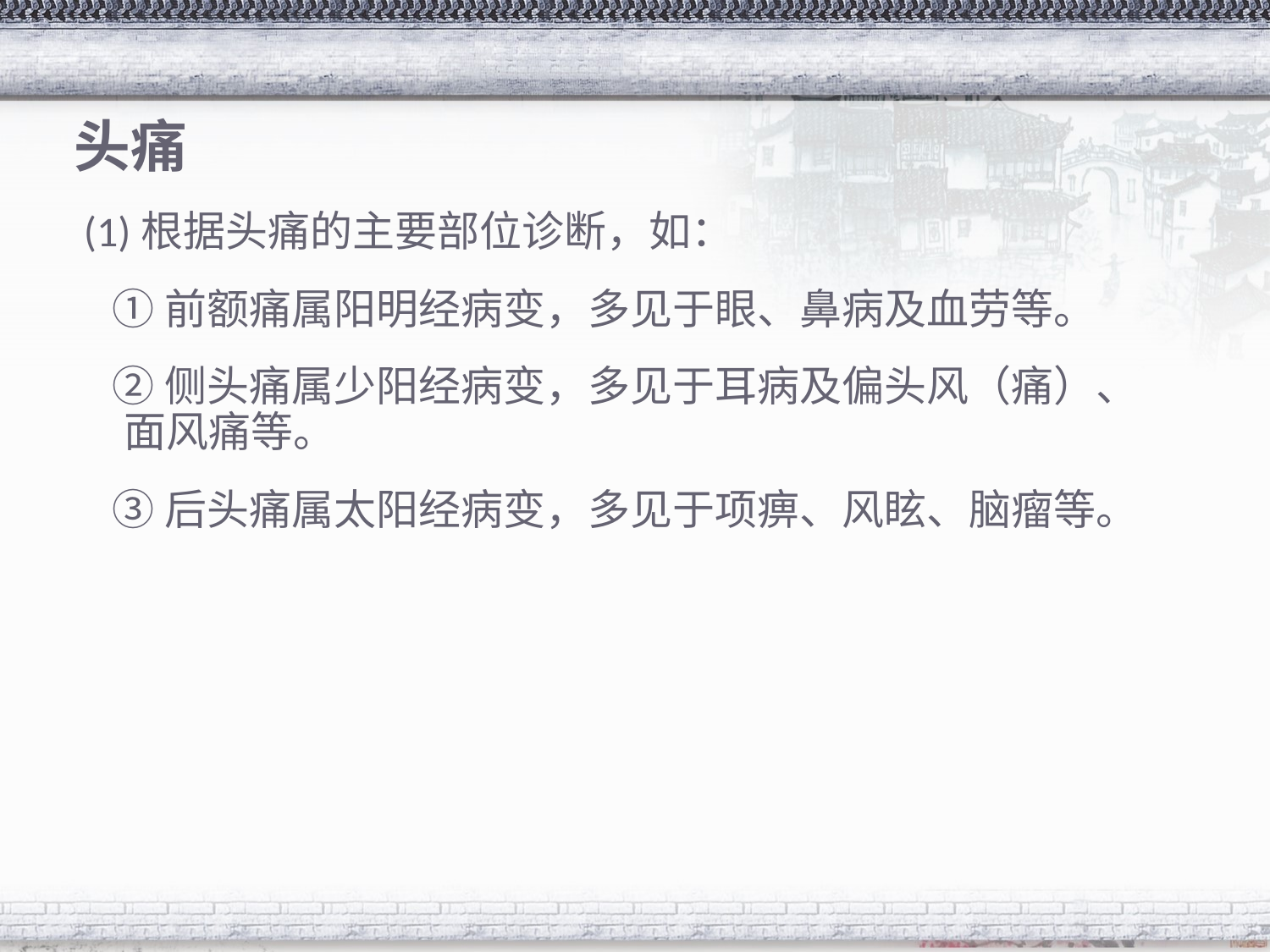

# 头痛
 (1)根据头痛的主要部位诊断，如：
    ①前额痛属阳明经病变，多见于眼、鼻病及血劳等。
    ②侧头痛属少阳经病变，多见于耳病及偏头风（痛）、面风痛等。
    ③后头痛属太阳经病变，多见于项痹、风眩、脑瘤等。